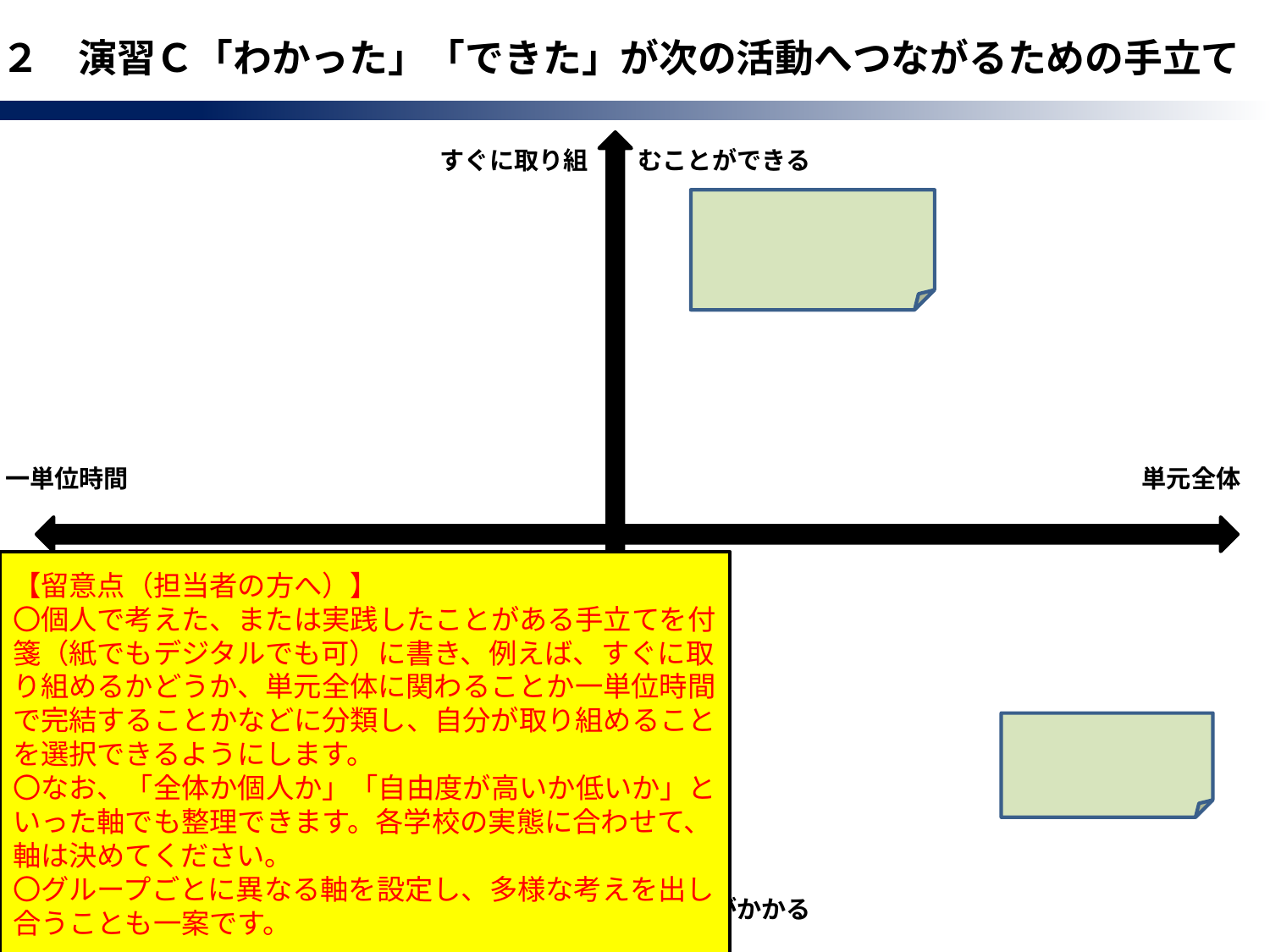

２　演習Ｃ「わかった」「できた」が次の活動へつながるための手立て

すぐに取り組　　むことができる
全体
個人

自由度が高い
自由度が低い
一単位時間
単元全体

【留意点（担当者の方へ）】
〇個人で考えた、または実践したことがある手立てを付箋（紙でもデジタルでも可）に書き、例えば、すぐに取り組めるかどうか、単元全体に関わることか一単位時間で完結することかなどに分類し、自分が取り組めることを選択できるようにします。
〇なお、「全体か個人か」「自由度が高いか低いか」といった軸でも整理できます。各学校の実態に合わせて、軸は決めてください。
〇グループごとに異なる軸を設定し、多様な考えを出し合うことも一案です。

取り組むまで　　に時間がかかる